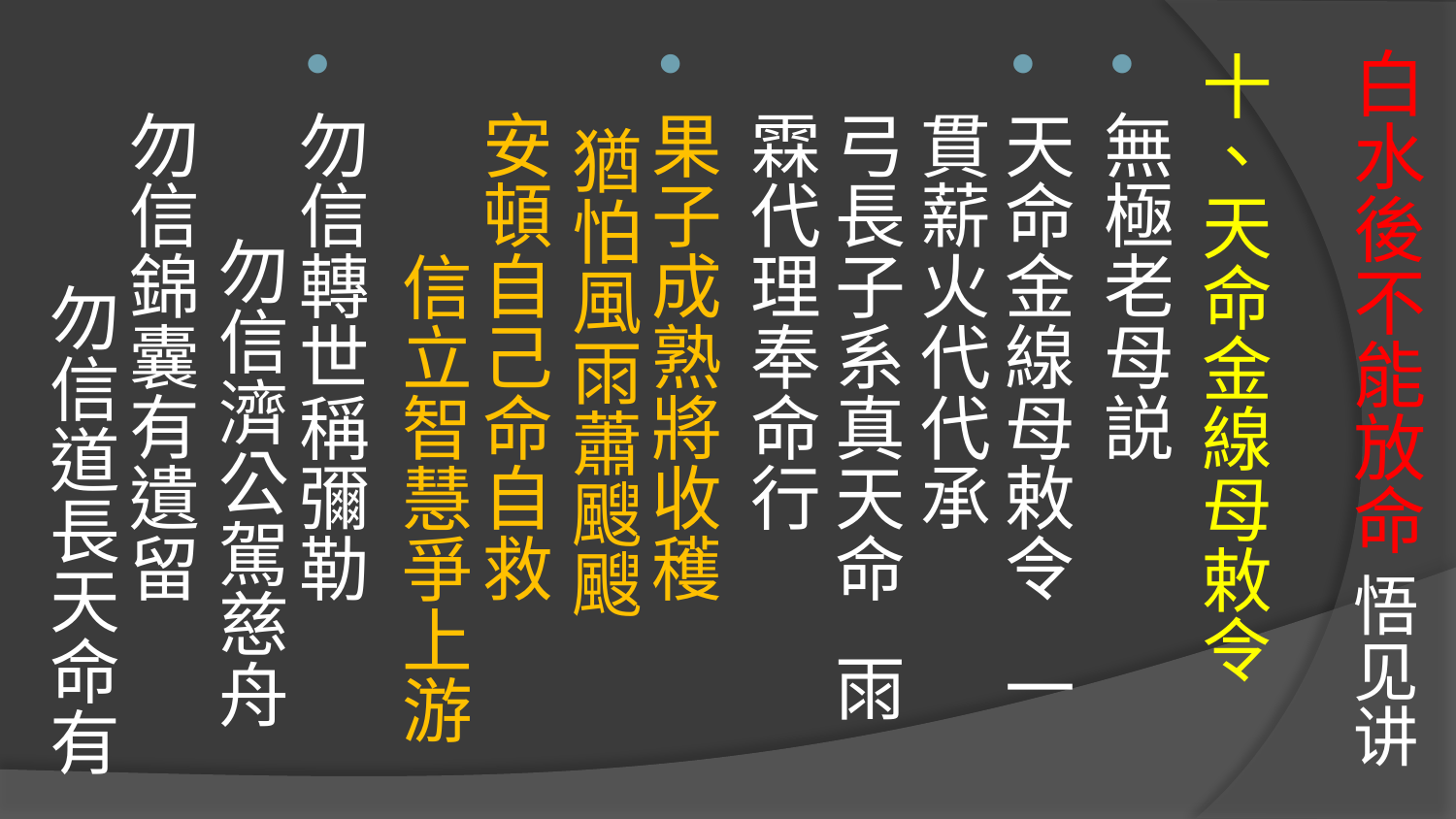

# 白水後不能放命 悟见讲
十、天命金線母敕令
無極老母説
天命金線母敕令   一貫薪火代代承
弓長子系真天命   雨霖代理奉命行
果子成熟將收穫             猶怕風雨蕭颼颼
安頓自己命自救                     信立智慧爭上游
勿信轉世稱彌勒                    勿信濟公駕慈舟
勿信錦囊有遺留                       勿信道長天命有